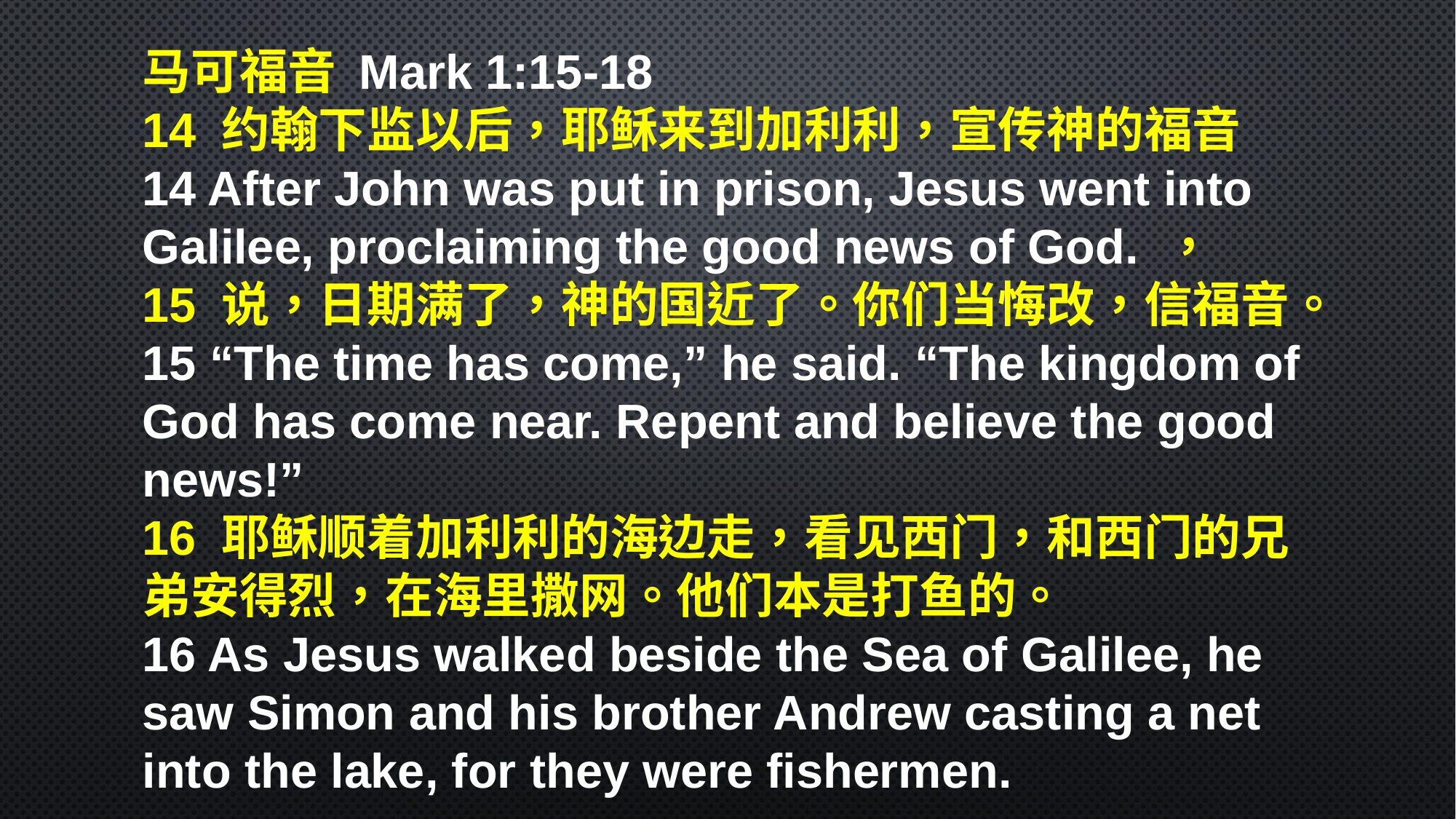

马可福音 Mark 1:15-18
14 约翰下监以后，耶稣来到加利利，宣传神的福音
14 After John was put in prison, Jesus went into Galilee, proclaiming the good news of God. ，
15 说，日期满了，神的国近了。你们当悔改，信福音。
15 “The time has come,” he said. “The kingdom of God has come near. Repent and believe the good news!”
16 耶稣顺着加利利的海边走，看见西门，和西门的兄弟安得烈，在海里撒网。他们本是打鱼的。
16 As Jesus walked beside the Sea of Galilee, he saw Simon and his brother Andrew casting a net into the lake, for they were fishermen.